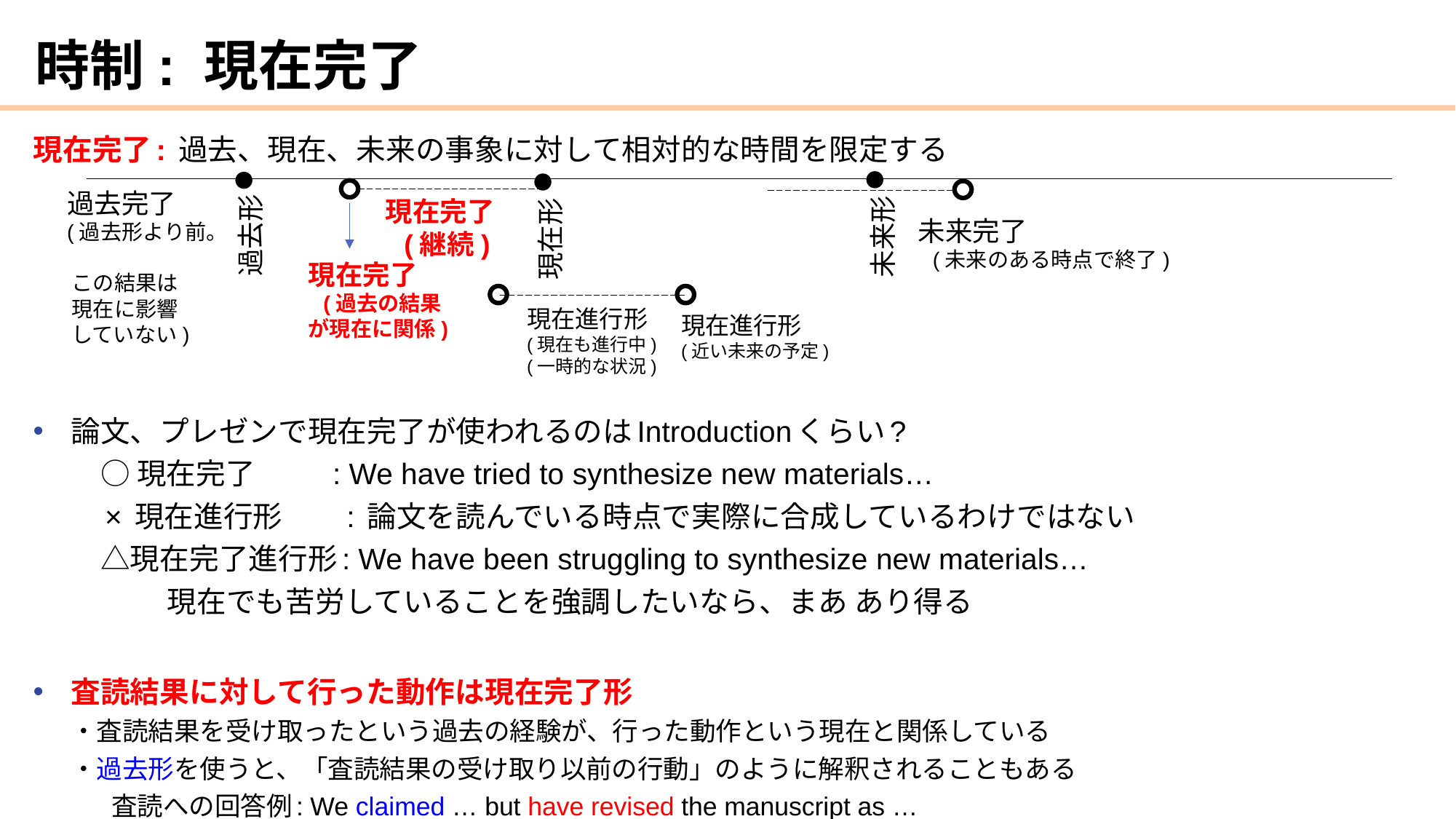

# 時制: 現在完了
現在完了: 過去、現在、未来の事象に対して相対的な時間を限定する

論文、プレゼンで現在完了が使われるのはIntroductionくらい?
　○ 現在完了　　  : We have tried to synthesize new materials…
　× 現在進行形　　: 論文を読んでいる時点で実際に合成しているわけではない
　△現在完了進行形: We have been struggling to synthesize new materials…
    　　現在でも苦労していることを強調したいなら、まあ あり得る
査読結果に対して行った動作は現在完了形
・査読結果を受け取ったという過去の経験が、行った動作という現在と関係している
・過去形を使うと、「査読結果の受け取り以前の行動」のように解釈されることもある
       査読への回答例: We claimed … but have revised the manuscript as …

過去完了
(過去形より前。
 この結果は
 現在に影響
 していない)

現在完了
  (継続)
過去形
未来形
未来完了
  (未来のある時点で終了)
現在形
現在完了
  (過去の結果が現在に関係)

現在進行形
(現在も進行中)
(一時的な状況)
現在進行形
(近い未来の予定)